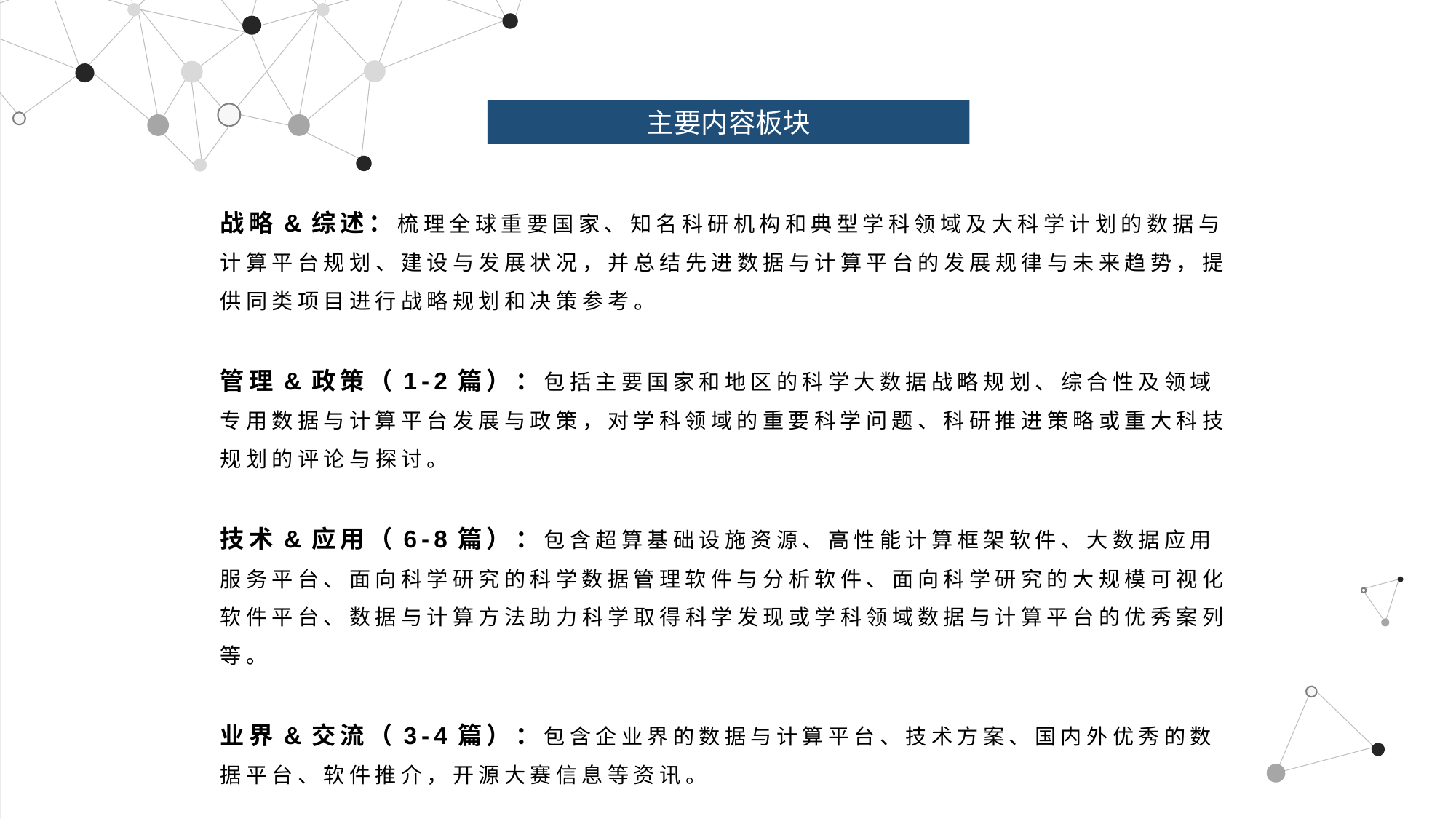

主要内容板块

战略&综述：梳理全球重要国家、知名科研机构和典型学科领域及大科学计划的数据与计算平台规划、建设与发展状况，并总结先进数据与计算平台的发展规律与未来趋势，提供同类项目进行战略规划和决策参考。

管理&政策（1-2篇）：包括主要国家和地区的科学大数据战略规划、综合性及领域专用数据与计算平台发展与政策，对学科领域的重要科学问题、科研推进策略或重大科技规划的评论与探讨。

技术&应用（6-8篇）：包含超算基础设施资源、高性能计算框架软件、大数据应用服务平台、面向科学研究的科学数据管理软件与分析软件、面向科学研究的大规模可视化软件平台、数据与计算方法助力科学取得科学发现或学科领域数据与计算平台的优秀案列等。

业界&交流（3-4篇）：包含企业界的数据与计算平台、技术方案、国内外优秀的数据平台、软件推介，开源大赛信息等资讯。